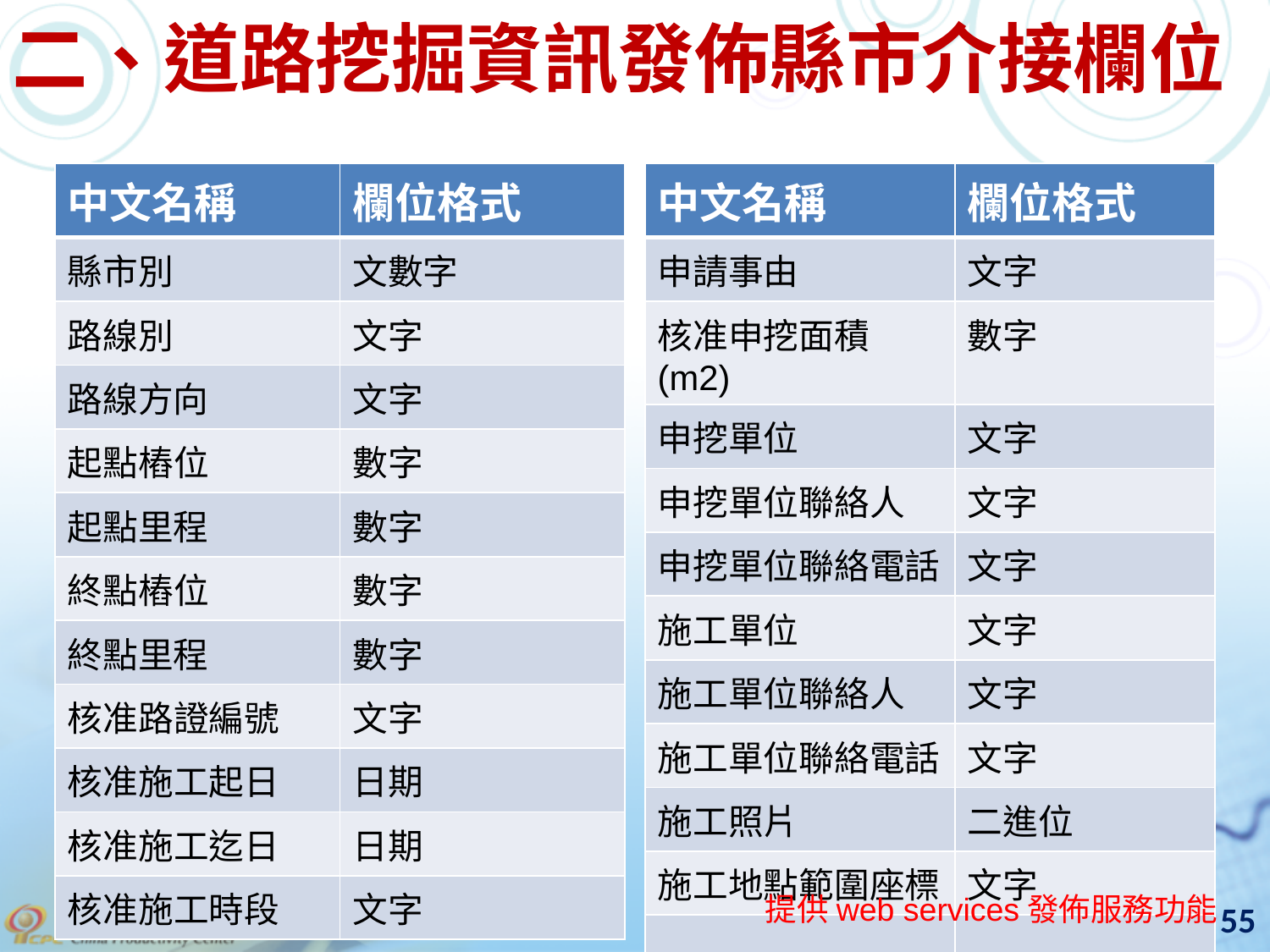

二、道路挖掘資訊發佈縣市介接欄位
| 中文名稱 | 欄位格式 |
| --- | --- |
| 縣市別 | 文數字 |
| 路線別 | 文字 |
| 路線方向 | 文字 |
| 起點樁位 | 數字 |
| 起點里程 | 數字 |
| 終點樁位 | 數字 |
| 終點里程 | 數字 |
| 核准路證編號 | 文字 |
| 核准施工起日 | 日期 |
| 核准施工迄日 | 日期 |
| 核准施工時段 | 文字 |
| 中文名稱 | 欄位格式 |
| --- | --- |
| 申請事由 | 文字 |
| 核准申挖面積(m2) | 數字 |
| 申挖單位 | 文字 |
| 申挖單位聯絡人 | 文字 |
| 申挖單位聯絡電話 | 文字 |
| 施工單位 | 文字 |
| 施工單位聯絡人 | 文字 |
| 施工單位聯絡電話 | 文字 |
| 施工照片 | 二進位 |
| 施工地點範圍座標 | 文字 |
|  |  |
提供web services發佈服務功能
55